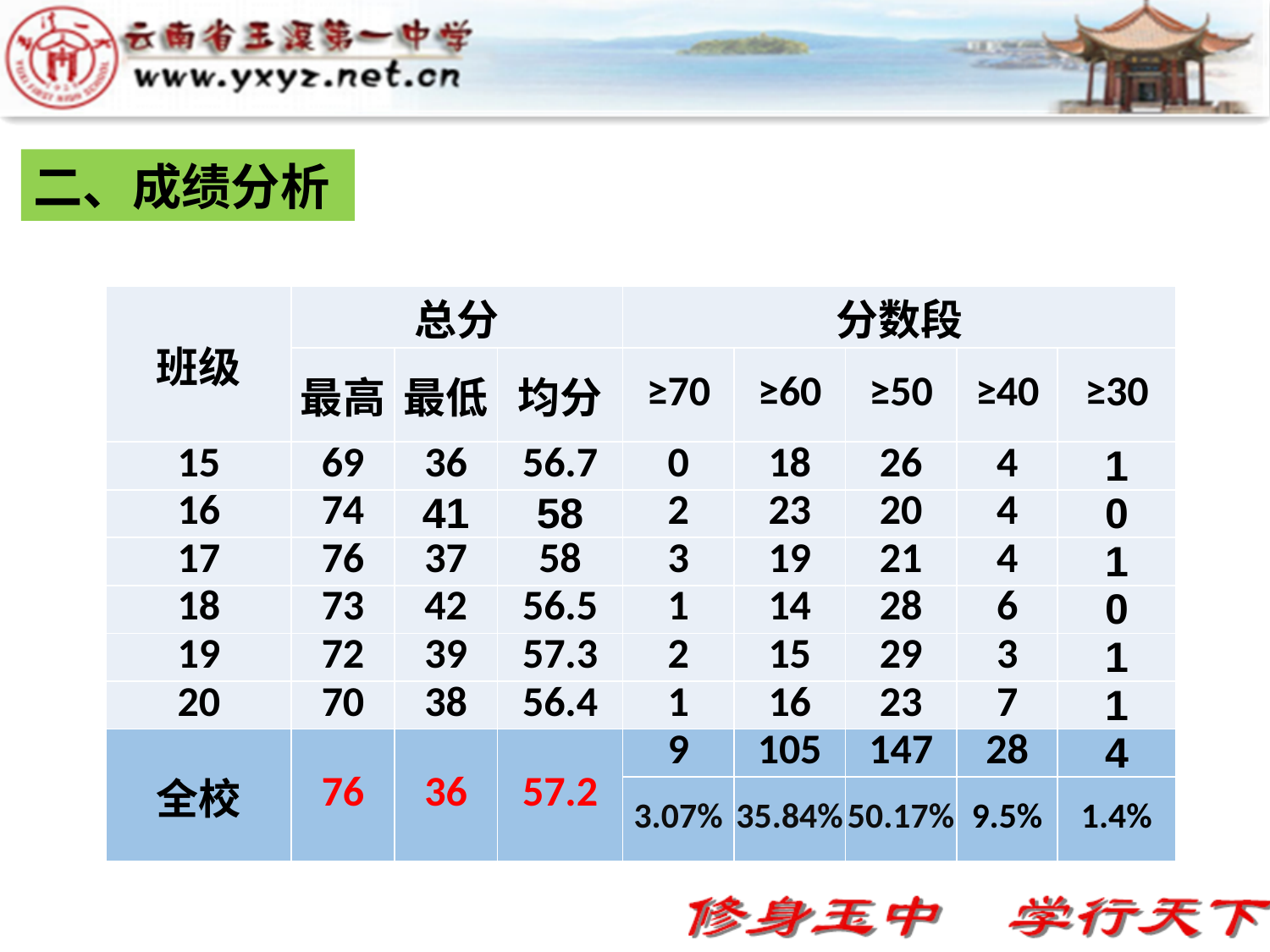

二、成绩分析
| 班级 | 总分 |  |  | 分数段 |  |  |  |  |
| --- | --- | --- | --- | --- | --- | --- | --- | --- |
|  | 最高 | 最低 | 均分 | ≥70 | ≥60 | ≥50 | ≥40 | ≥30 |
| 15 | 69 | 36 | 56.7 | 0 | 18 | 26 | 4 | 1 |
| 16 | 74 | 41 | 58 | 2 | 23 | 20 | 4 | 0 |
| 17 | 76 | 37 | 58 | 3 | 19 | 21 | 4 | 1 |
| 18 | 73 | 42 | 56.5 | 1 | 14 | 28 | 6 | 0 |
| 19 | 72 | 39 | 57.3 | 2 | 15 | 29 | 3 | 1 |
| 20 | 70 | 38 | 56.4 | 1 | 16 | 23 | 7 | 1 |
| 全校 | 76 | 36 | 57.2 | 9 | 105 | 147 | 28 | 4 |
|  |  |  |  | 3.07% | 35.84% | 50.17% | 9.5% | 1.4% |